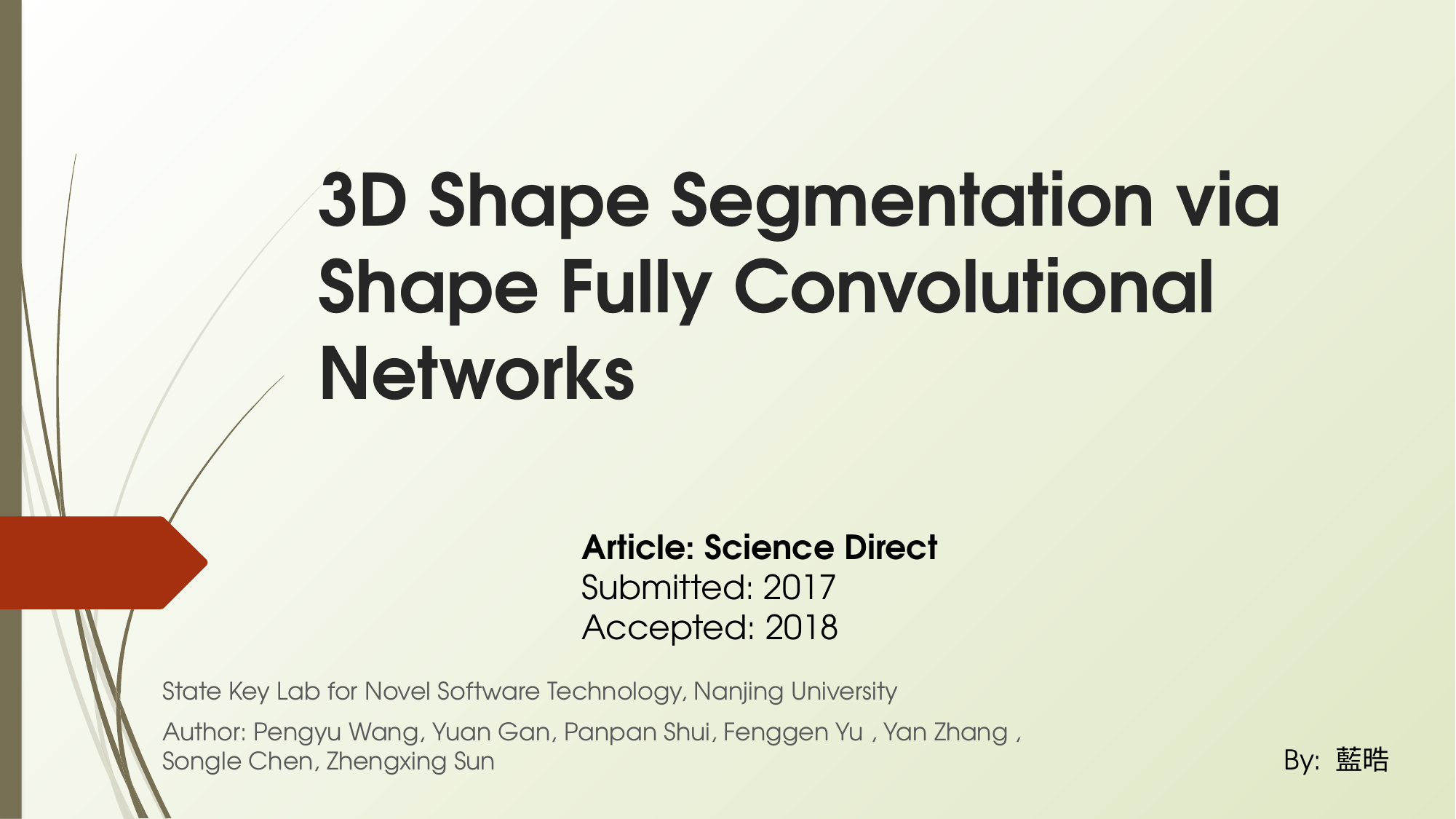

3D Shape Segmentation via Shape Fully Convolutional Networks
       Article: Science Direct
       Submitted: 2017
       Accepted: 2018
State Key Lab for Novel Software Technology, Nanjing University
Author: Pengyu Wang, Yuan Gan, Panpan Shui, Fenggen Yu , Yan Zhang , Songle Chen, Zhengxing Sun

By: 藍晧